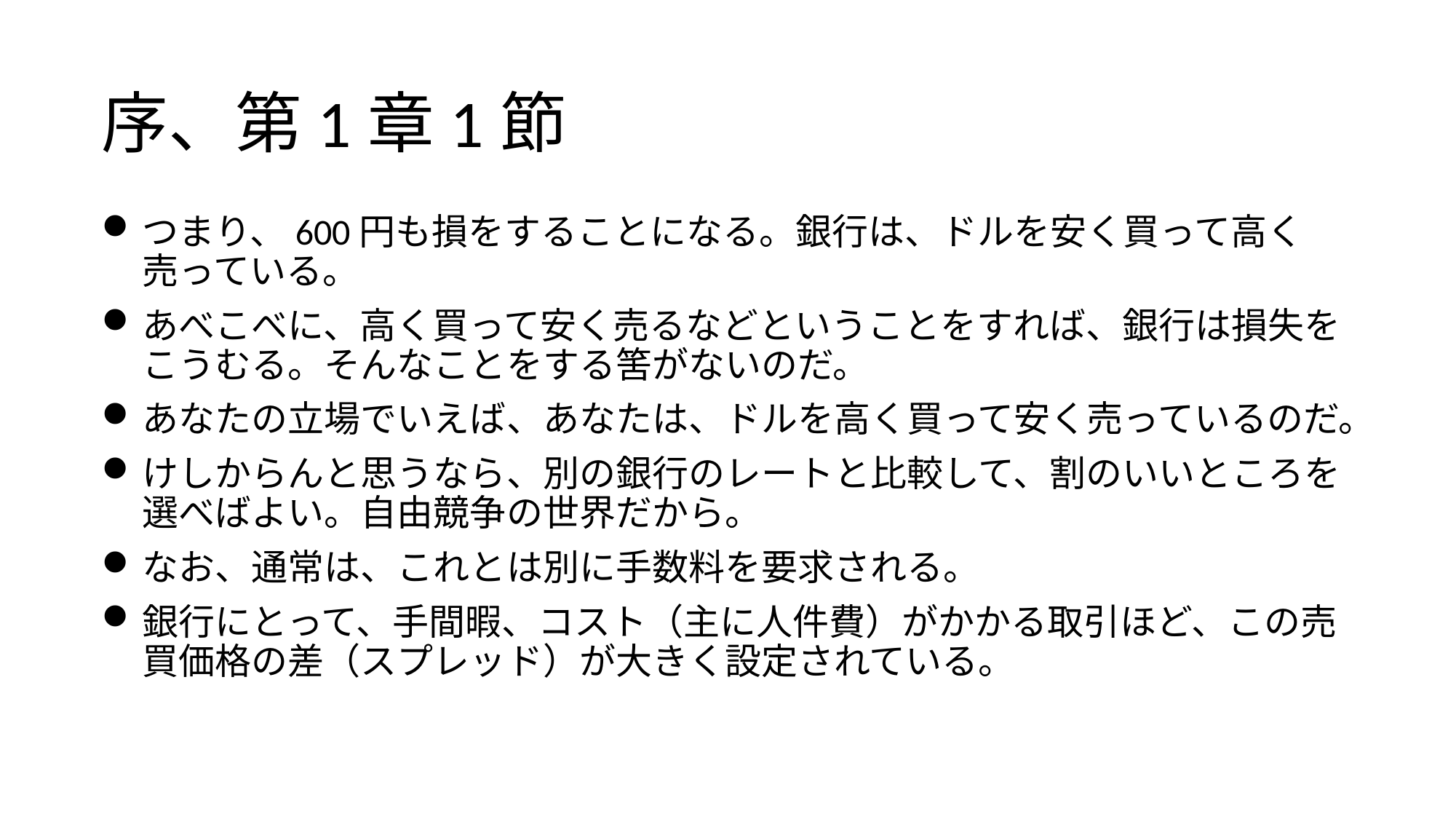

# 序、第1章1節
つまり、600円も損をすることになる。銀行は、ドルを安く買って高く売っている。
あべこべに、高く買って安く売るなどということをすれば、銀行は損失をこうむる。そんなことをする筈がないのだ。
あなたの立場でいえば、あなたは、ドルを高く買って安く売っているのだ。
けしからんと思うなら、別の銀行のレートと比較して、割のいいところを選べばよい。自由競争の世界だから。
なお、通常は、これとは別に手数料を要求される。
銀行にとって、手間暇、コスト（主に人件費）がかかる取引ほど、この売買価格の差（スプレッド）が大きく設定されている。